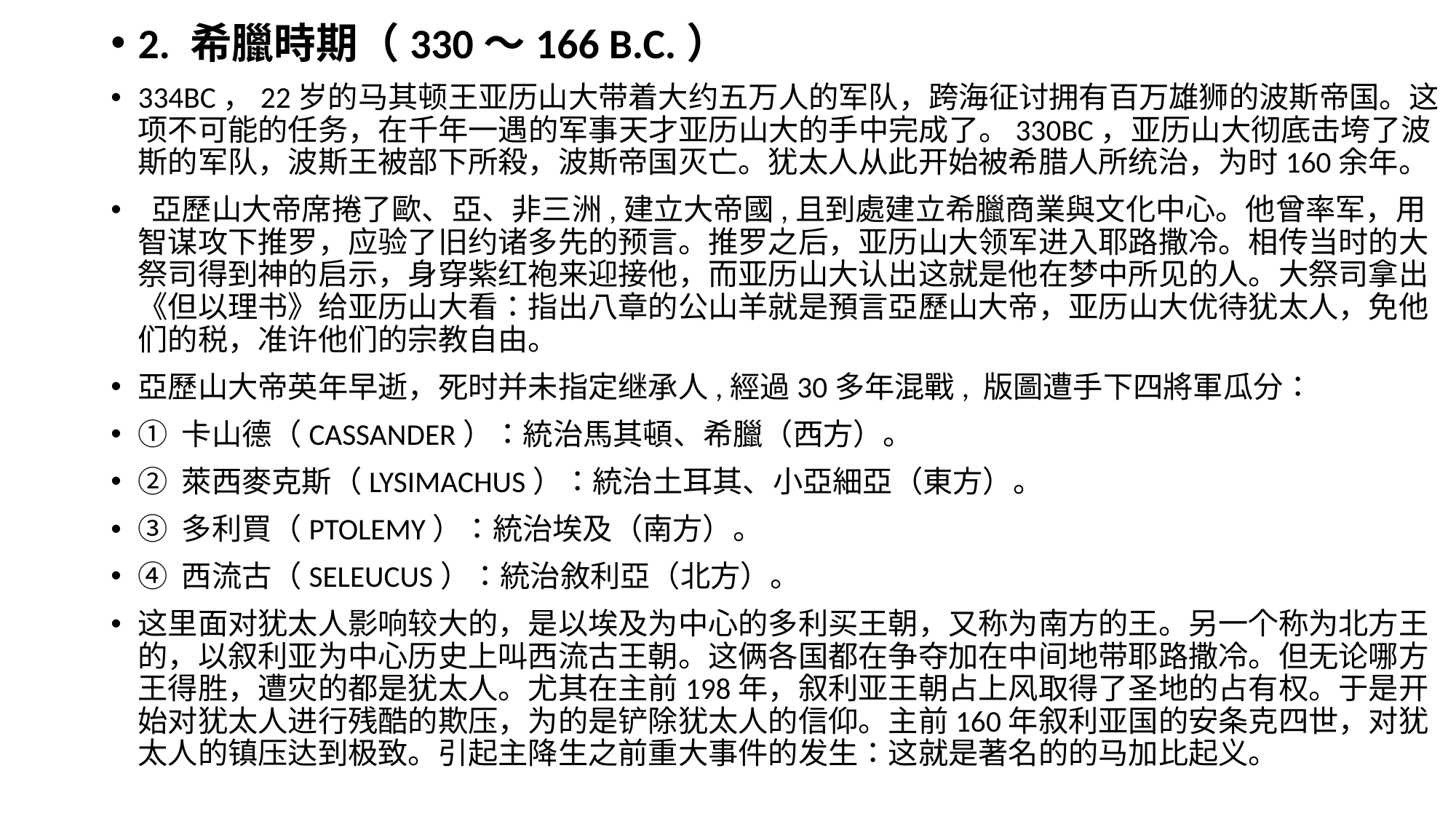

2. 希臘時期（330～166 B.C.）
334BC，22岁的马其顿王亚历山大带着大约五万人的军队，跨海征讨拥有百万雄狮的波斯帝国。这项不可能的任务，在千年一遇的军事天才亚历山大的手中完成了。330BC，亚历山大彻底击垮了波斯的军队，波斯王被部下所殺，波斯帝国灭亡。犹太人从此开始被希腊人所统治，为时160余年。
 亞歷山大帝席捲了歐、亞、非三洲,建立大帝國,且到處建立希臘商業與文化中心。他曾率军，用智谋攻下推罗，应验了旧约诸多先的预言。推罗之后，亚历山大领军进入耶路撒冷。相传当时的大祭司得到神的启示，身穿紫红袍来迎接他，而亚历山大认出这就是他在梦中所见的人。大祭司拿出《但以理书》给亚历山大看：指出八章的公山羊就是預言亞歷山大帝，亚历山大优待犹太人，免他们的税，准许他们的宗教自由。
亞歷山大帝英年早逝，死时并未指定继承人,經過30多年混戰, 版圖遭手下四將軍瓜分：
① 卡山德（CASSANDER）：統治馬其頓、希臘（西方）。
② 萊西麥克斯（LYSIMACHUS）：統治土耳其、小亞細亞（東方）。
③ 多利買（PTOLEMY）：統治埃及（南方）。
④ 西流古（SELEUCUS）：統治敘利亞（北方）。
这里面对犹太人影响较大的，是以埃及为中心的多利买王朝，又称为南方的王。另一个称为北方王的，以叙利亚为中心历史上叫西流古王朝。这俩各国都在争夺加在中间地带耶路撒冷。但无论哪方王得胜，遭灾的都是犹太人。尤其在主前198年，叙利亚王朝占上风取得了圣地的占有权。于是开始对犹太人进行残酷的欺压，为的是铲除犹太人的信仰。主前160年叙利亚国的安条克四世，对犹太人的镇压达到极致。引起主降生之前重大事件的发生：这就是著名的的马加比起义。